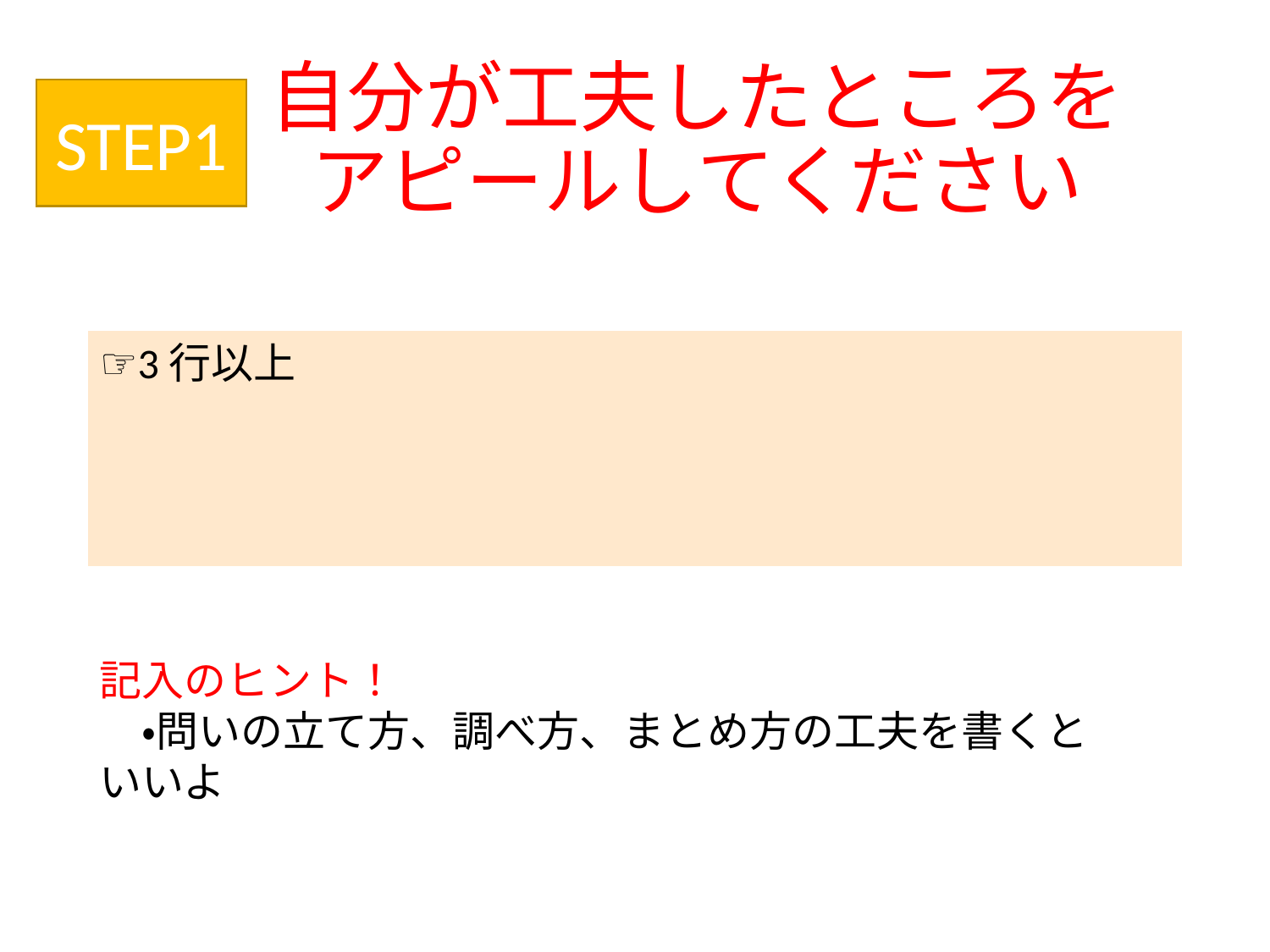

# 自分が工夫したところを アピールしてください
STEP1
|  |
| --- |
☞3行以上
記入のヒント！
　・問いの立て方、調べ方、まとめ方の工夫を書くといいよ